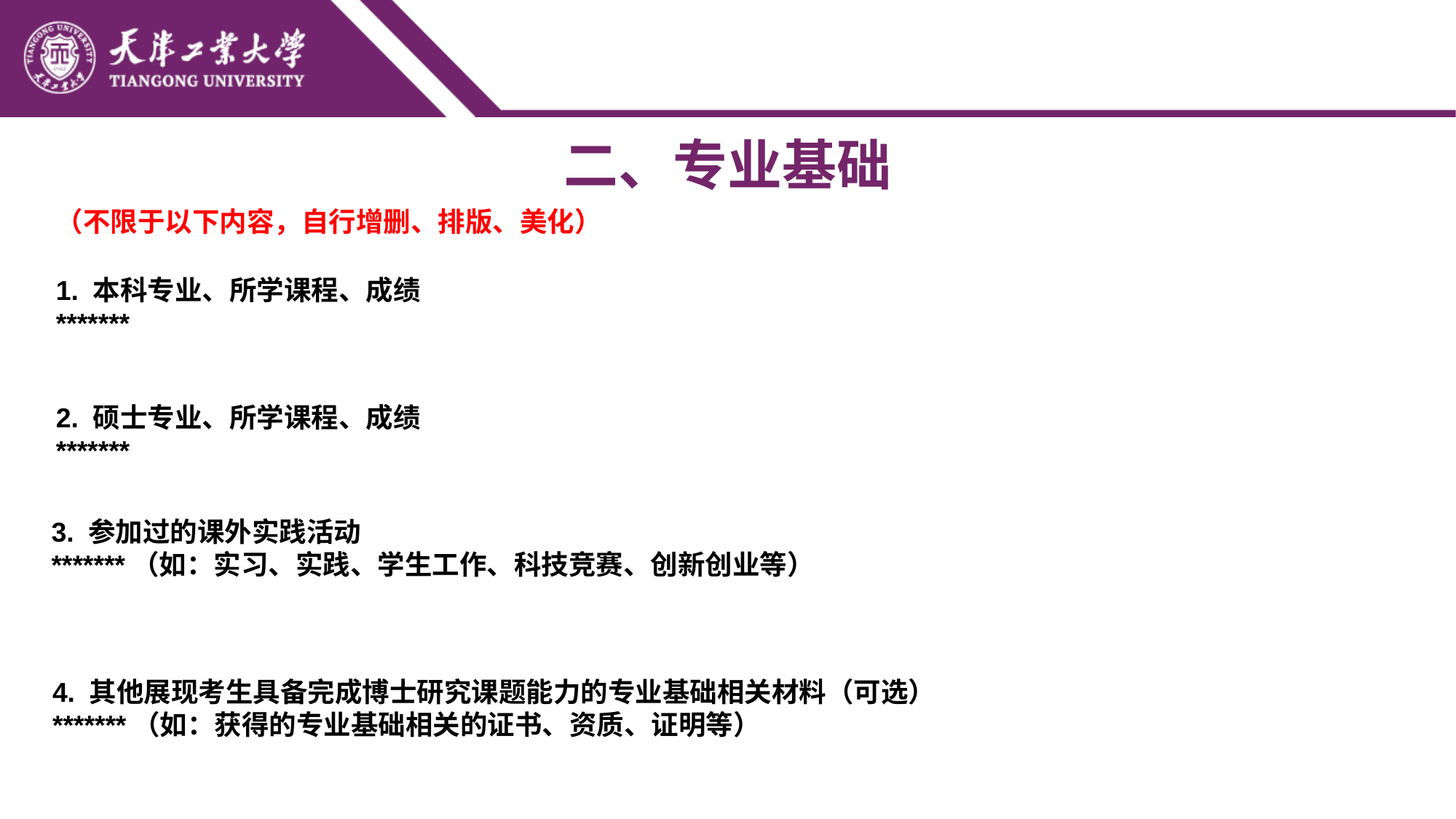

二、专业基础

（不限于以下内容，自行增删、排版、美化）
1. 本科专业、所学课程、成绩
*******

2. 硕士专业、所学课程、成绩
*******

3. 参加过的课外实践活动
*******（如：实习、实践、学生工作、科技竞赛、创新创业等）

4. 其他展现考生具备完成博士研究课题能力的专业基础相关材料（可选）
*******（如：获得的专业基础相关的证书、资质、证明等）